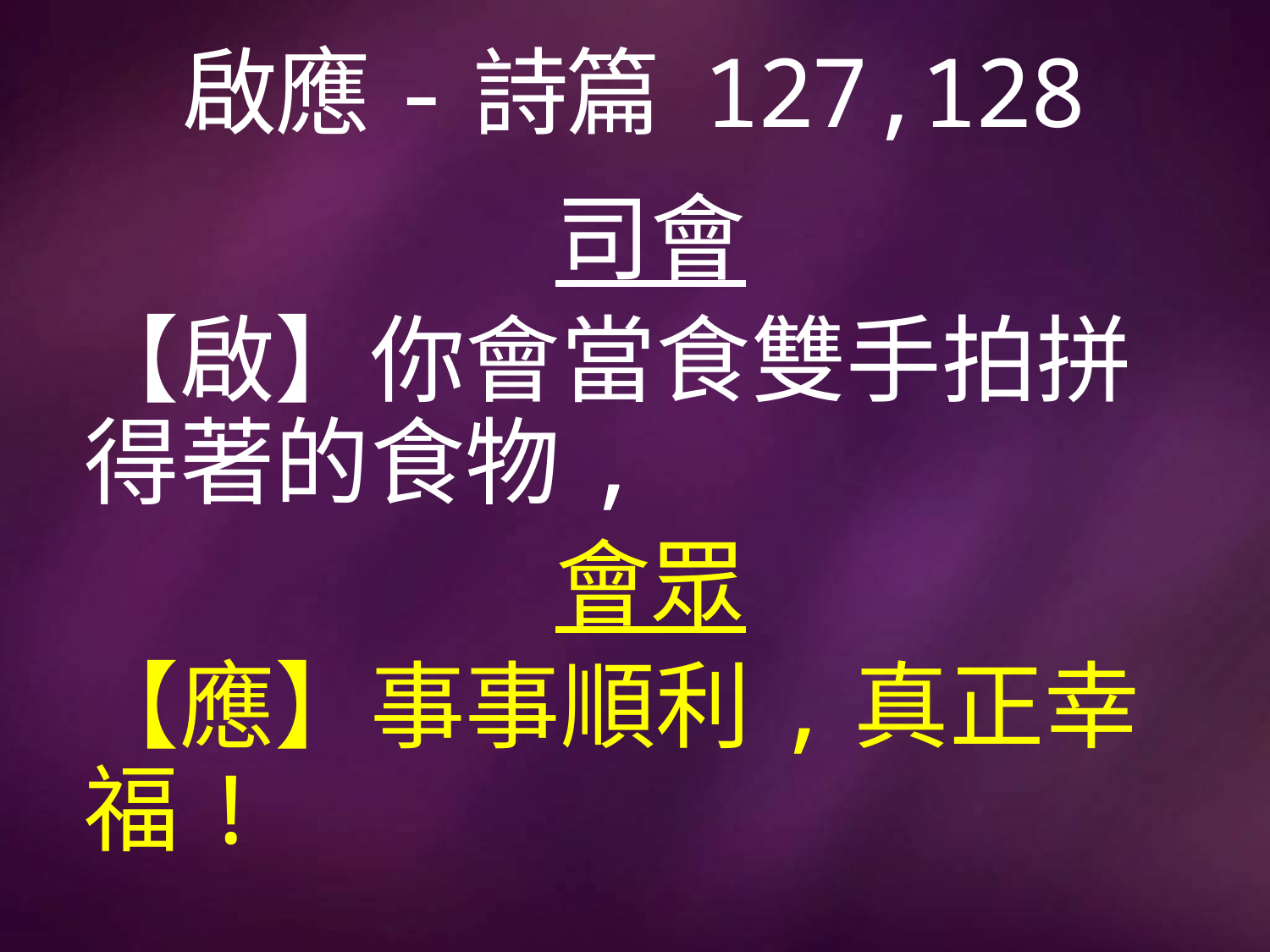

# 啟應-詩篇 127,128
司會
【啟】你會當食雙手拍拼得著的食物,
會眾
【應】事事順利,真正幸福!